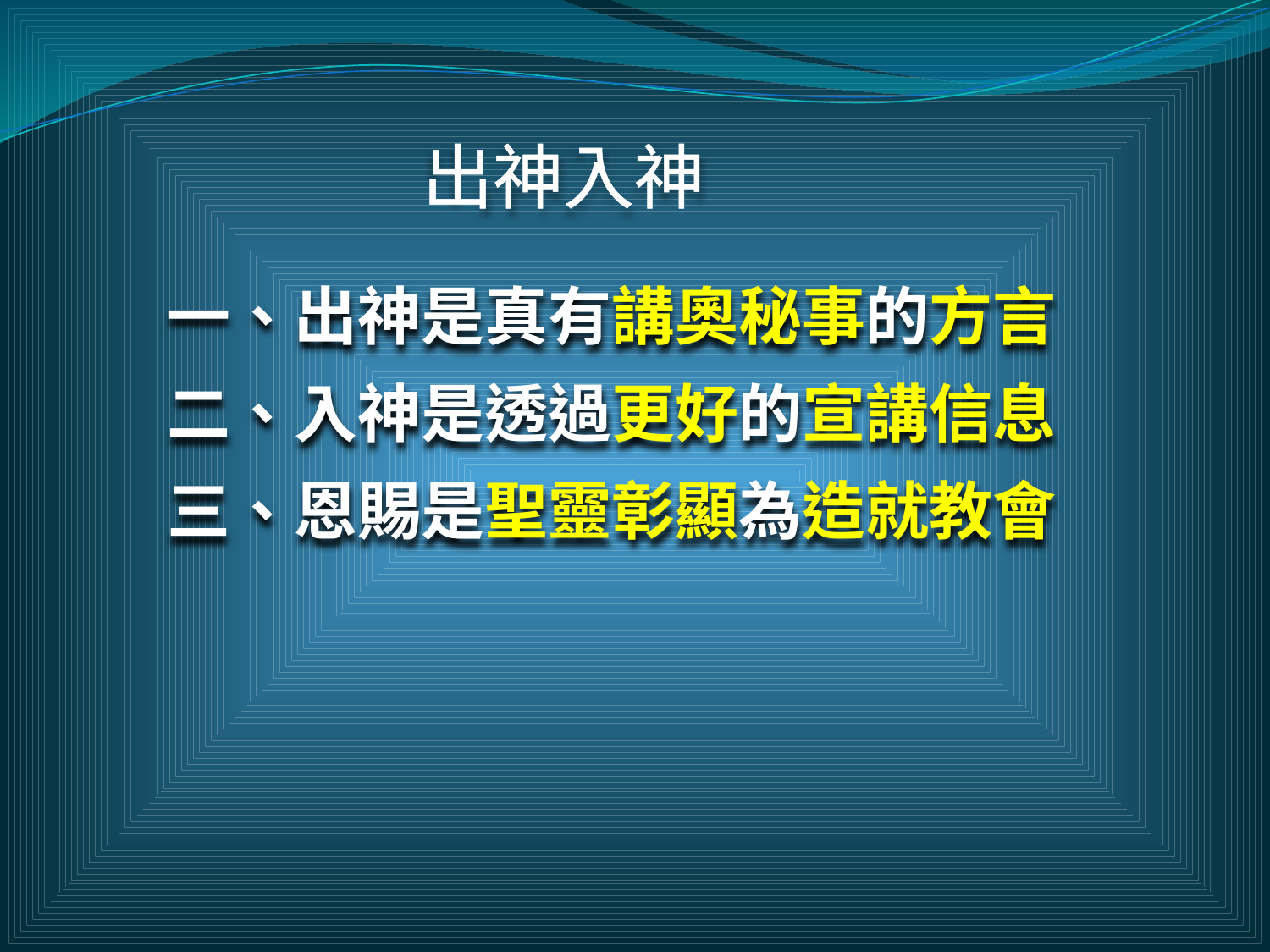

出神入神
一、出神是真有講奧秘事的方言
二、入神是透過更好的宣講信息
三、恩賜是聖靈彰顯為造就教會